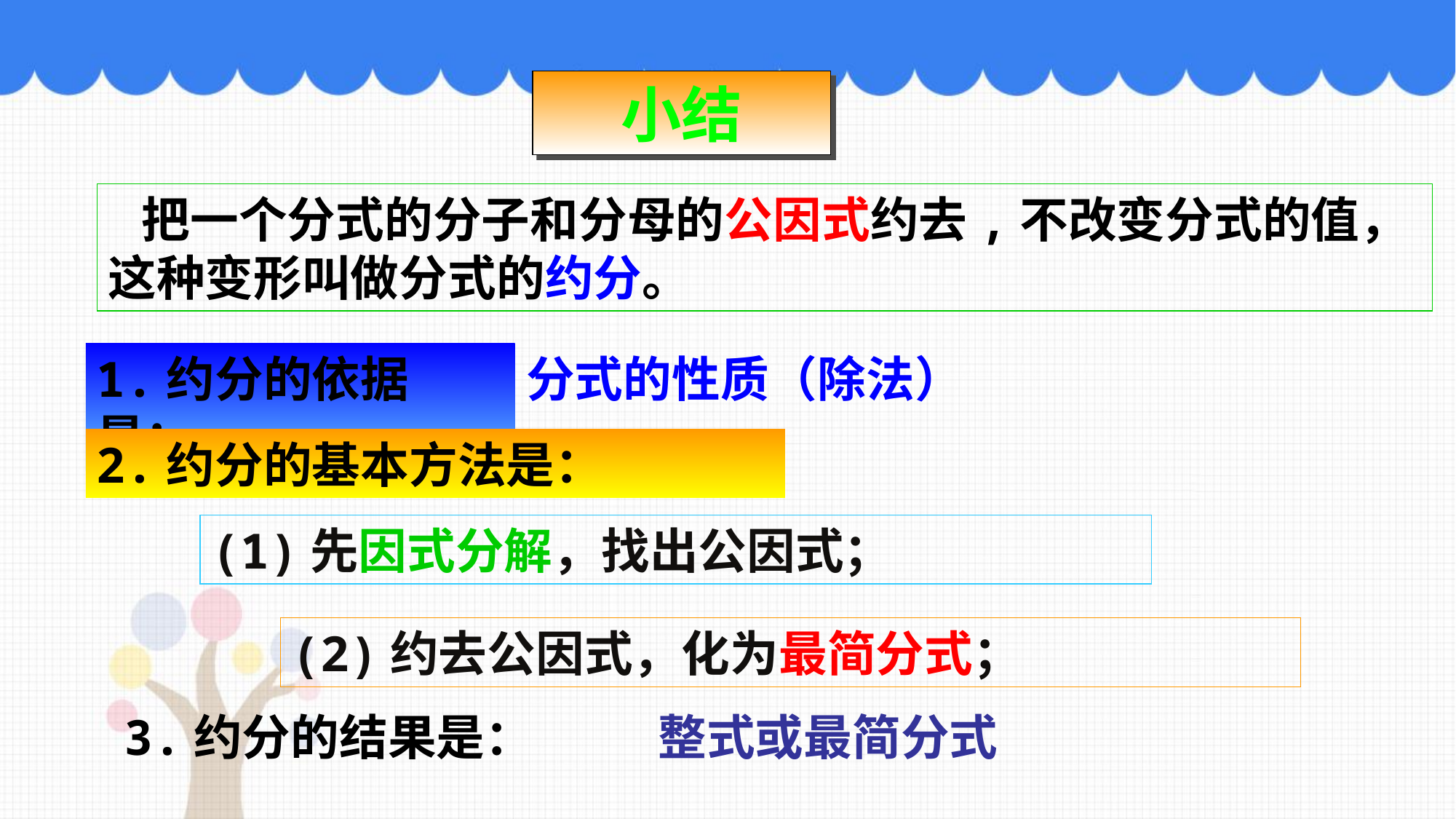

小结
  把一个分式的分子和分母的公因式约去,不改变分式的值，这种变形叫做分式的约分。
分式的性质（除法）
1.约分的依据是：
2.约分的基本方法是：
(1)先因式分解，找出公因式；
(2)约去公因式，化为最简分式；

3.约分的结果是：
整式或最简分式